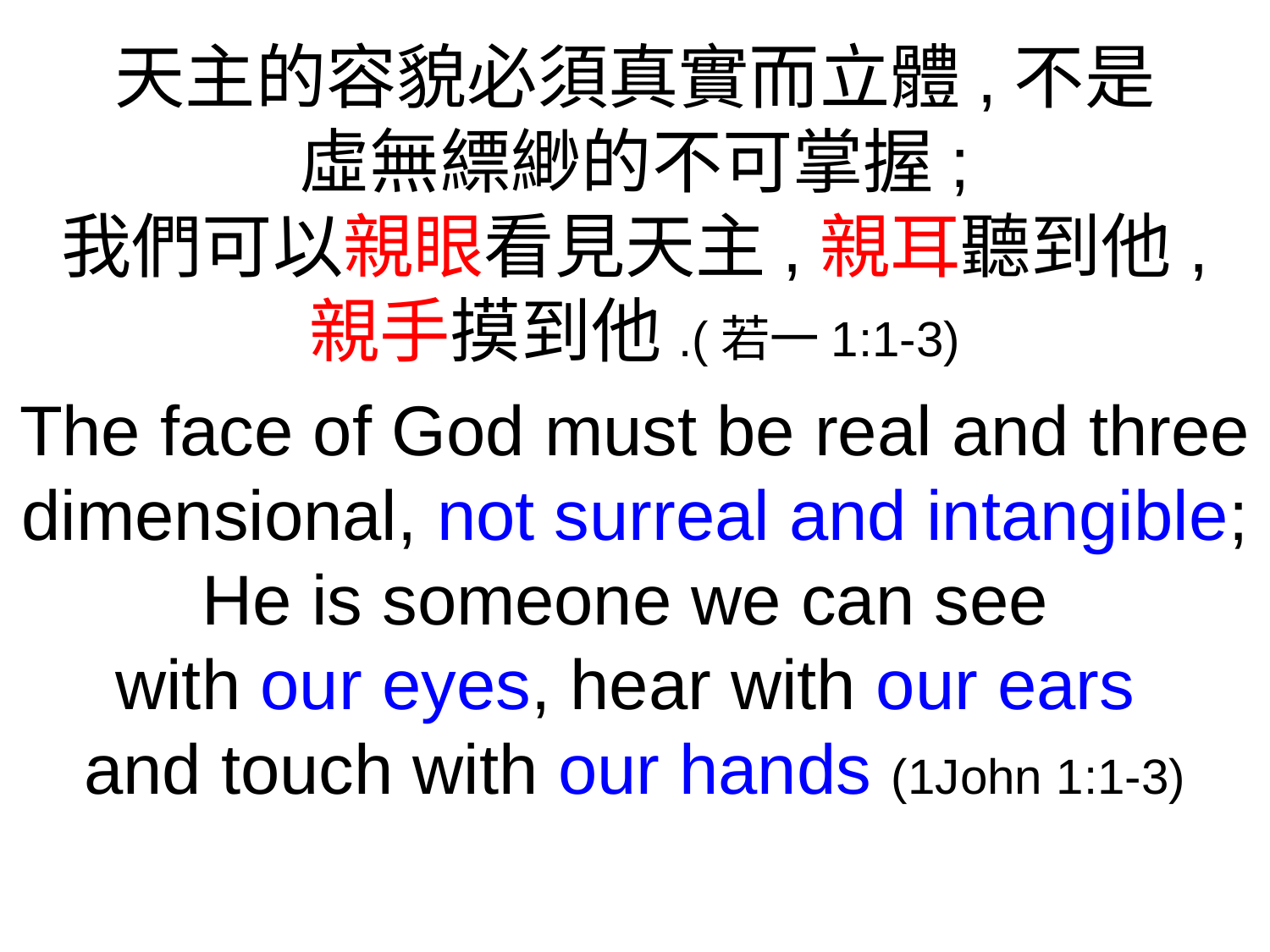

天主的容貌必須真實而立體,不是
虛無縹緲的不可掌握;
我們可以親眼看見天主,親耳聽到他,
親手摸到他.(若一1:1-3)
The face of God must be real and three dimensional, not surreal and intangible; He is someone we can see
with our eyes, hear with our ears
and touch with our hands (1John 1:1-3)